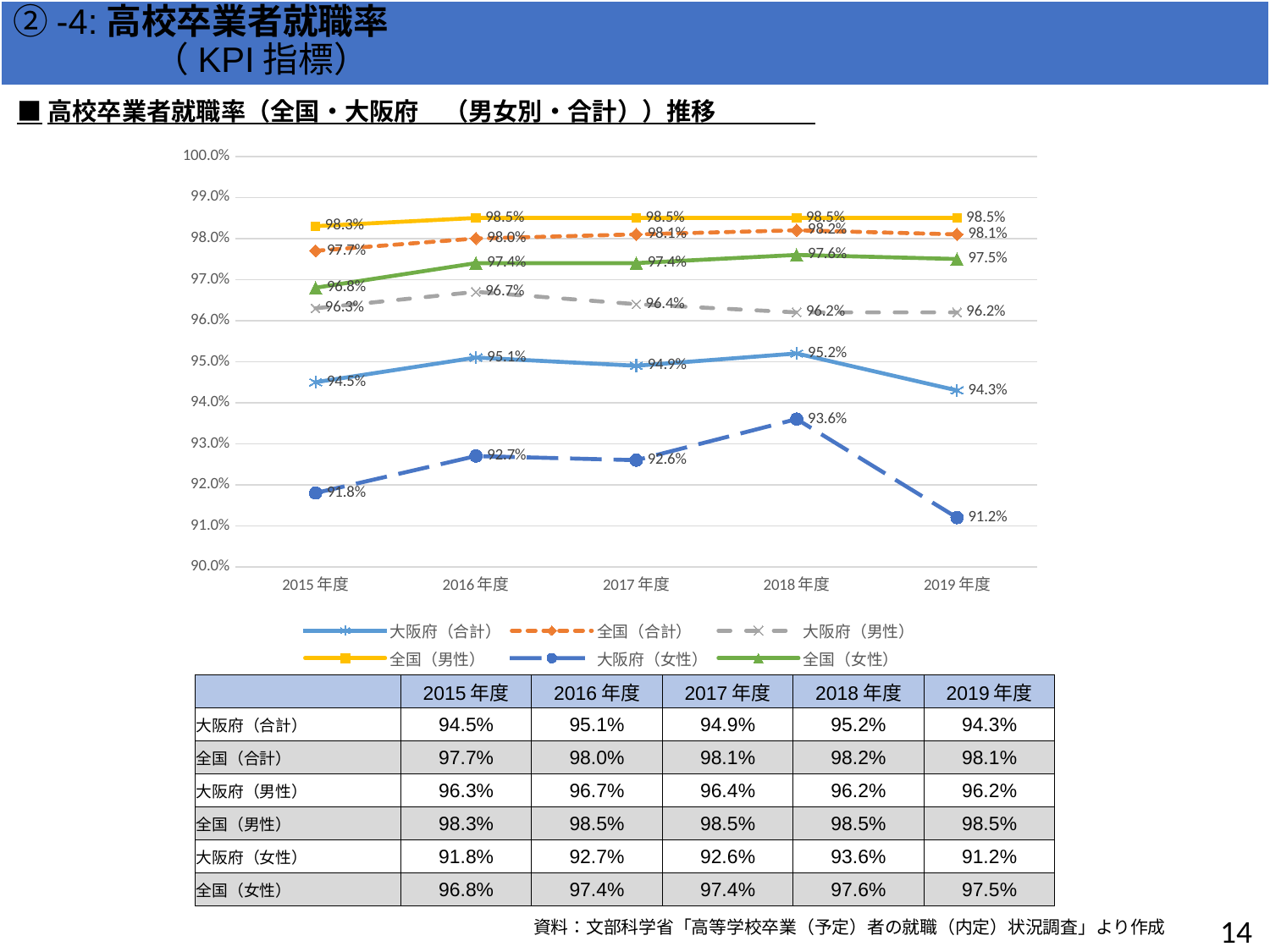

方向性Ⅱ）若者が活躍でき、子育て安心の都市「大阪」の実現
②-4:高校卒業者就職率　　　　　　　　　　　　　　　　　　　　　　　　　　　　（KPI指標）
■高校卒業者就職率（全国・大阪府　（男女別・合計））推移

### Chart

| Category | 大阪府（合計） | 全国（合計） | 大阪府（男性） | 全国（男性） | 大阪府（女性） | 全国（女性） |
|---|---|---|---|---|---|---|
| 2015年度 | 0.945 | 0.977 | 0.963 | 0.983 | 0.918 | 0.968 |
| 2016年度 | 0.951 | 0.98 | 0.967 | 0.985 | 0.927 | 0.974 |
| 2017年度 | 0.949 | 0.981 | 0.964 | 0.985 | 0.926 | 0.974 |
| 2018年度 | 0.952 | 0.982 | 0.962 | 0.985 | 0.936 | 0.976 |
| 2019年度 | 0.943 | 0.981 | 0.962 | 0.985 | 0.912 | 0.975 |
|  | 2015年度 | 2016年度 | 2017年度 | 2018年度 | 2019年度 |
| --- | --- | --- | --- | --- | --- |
| 大阪府（合計） | 94.5% | 95.1% | 94.9% | 95.2% | 94.3% |
| 全国（合計） | 97.7% | 98.0% | 98.1% | 98.2% | 98.1% |
| 大阪府（男性） | 96.3% | 96.7% | 96.4% | 96.2% | 96.2% |
| 全国（男性） | 98.3% | 98.5% | 98.5% | 98.5% | 98.5% |
| 大阪府（女性） | 91.8% | 92.7% | 92.6% | 93.6% | 91.2% |
| 全国（女性） | 96.8% | 97.4% | 97.4% | 97.6% | 97.5% |
資料：文部科学省「高等学校卒業（予定）者の就職（内定）状況調査」より作成
14